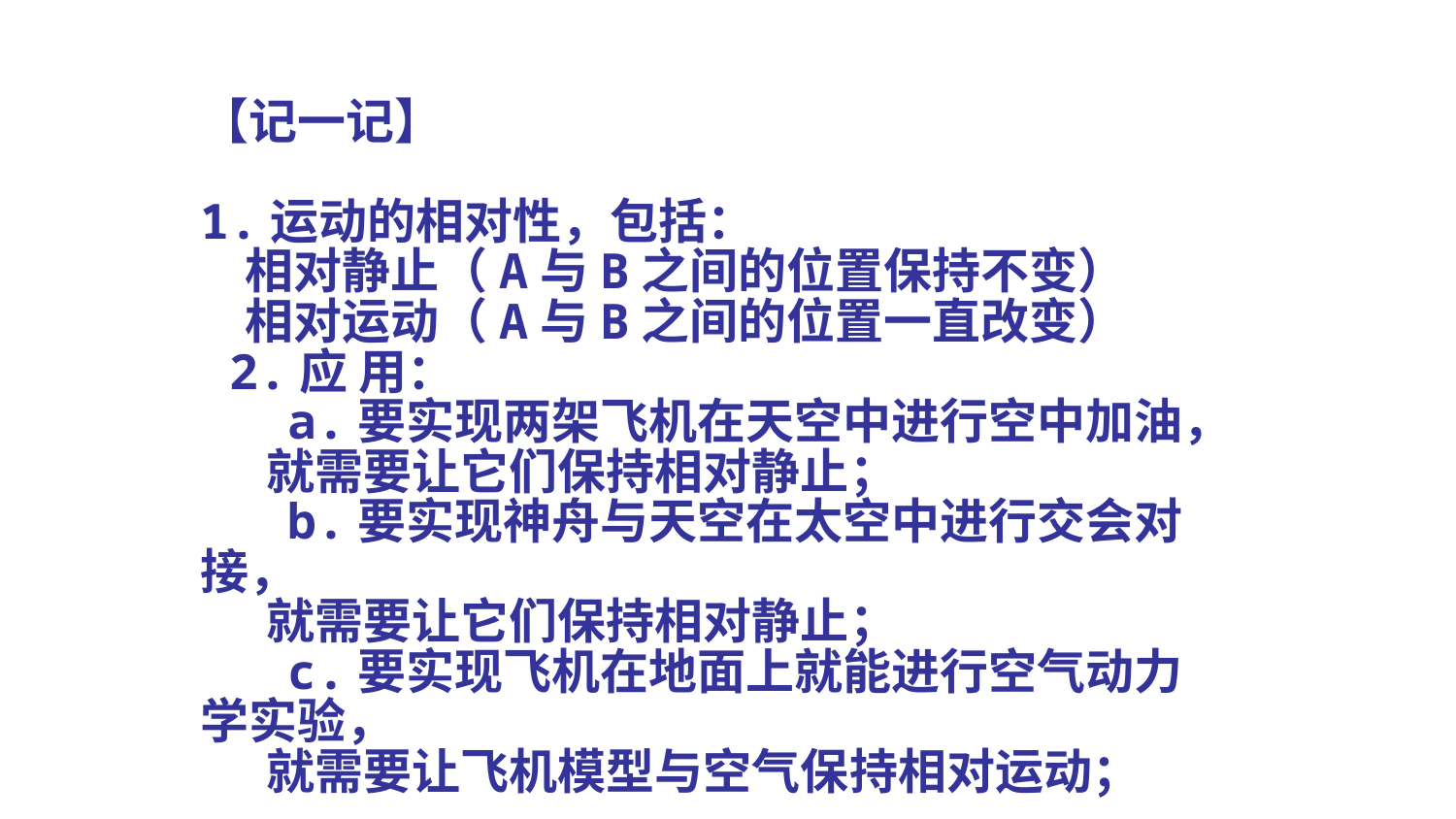

【记一记】

1.运动的相对性，包括：
   相对静止（A与B之间的位置保持不变）
   相对运动（A与B之间的位置一直改变）
 2.应 用：
   a.要实现两架飞机在天空中进行空中加油，
     就需要让它们保持相对静止；
   b.要实现神舟与天空在太空中进行交会对接，
     就需要让它们保持相对静止；
   c.要实现飞机在地面上就能进行空气动力学实验，
     就需要让飞机模型与空气保持相对运动；